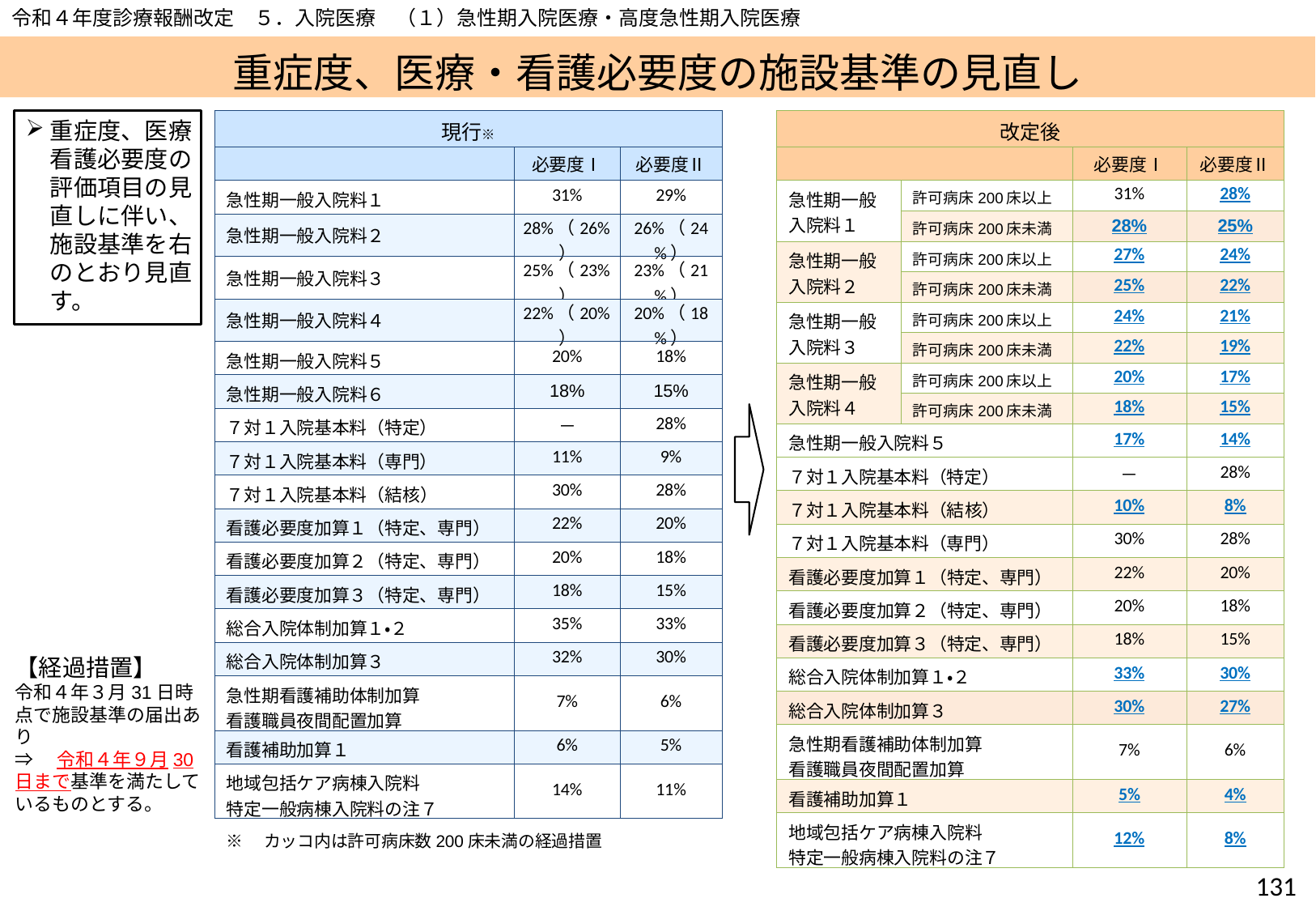

令和４年度診療報酬改定　５．入院医療　（１）急性期入院医療・高度急性期入院医療

# 重症度、医療・看護必要度の施設基準の見直し
重症度、医療看護必要度の評価項目の見直しに伴い、施設基準を右のとおり見直す。

| 現行※ |  |  |
| --- | --- | --- |
|  | 必要度Ⅰ | 必要度Ⅱ |
| 急性期一般入院料１ | 31% | 29% |
| 急性期一般入院料２ | 28%（26%） | 26%（24%） |
| 急性期一般入院料３ | 25%（23%） | 23%（21%） |
| 急性期一般入院料４ | 22%（20%） | 20%（18%） |
| 急性期一般入院料５ | 20% | 18% |
| 急性期一般入院料６ | 18% | 15% |
| ７対１入院基本料（特定） | － | 28% |
| ７対１入院基本料（専門） | 11% | 9% |
| ７対１入院基本料（結核） | 30% | 28% |
| 看護必要度加算１（特定、専門） | 22% | 20% |
| 看護必要度加算２（特定、専門） | 20% | 18% |
| 看護必要度加算３（特定、専門） | 18% | 15% |
| 総合入院体制加算１・２ | 35% | 33% |
| 総合入院体制加算３ | 32% | 30% |
| 急性期看護補助体制加算 看護職員夜間配置加算 | 7% | 6% |
| 看護補助加算１ | 6% | 5% |
| 地域包括ケア病棟入院料 特定一般病棟入院料の注７ | 14% | 11% |
| 改定後 |  |  |  |
| --- | --- | --- | --- |
|  |  | 必要度Ⅰ | 必要度Ⅱ |
| 急性期一般 入院料１ | 許可病床200床以上 | 31% | 28% |
|  | 許可病床200床未満 | 28% | 25% |
| 急性期一般 入院料２ | 許可病床200床以上 | 27% | 24% |
|  | 許可病床200床未満 | 25% | 22% |
| 急性期一般 入院料３ | 許可病床200床以上 | 24% | 21% |
|  | 許可病床200床未満 | 22% | 19% |
| 急性期一般 入院料４ | 許可病床200床以上 | 20% | 17% |
|  | 許可病床200床未満 | 18% | 15% |
| 急性期一般入院料５ |  | 17% | 14% |
| ７対１入院基本料（特定） |  | － | 28% |
| ７対１入院基本料（結核） |  | 10% | 8% |
| ７対１入院基本料（専門） |  | 30% | 28% |
| 看護必要度加算１（特定、専門） |  | 22% | 20% |
| 看護必要度加算２（特定、専門） |  | 20% | 18% |
| 看護必要度加算３（特定、専門） |  | 18% | 15% |
| 総合入院体制加算１・２ |  | 33% | 30% |
| 総合入院体制加算３ |  | 30% | 27% |
| 急性期看護補助体制加算 看護職員夜間配置加算 |  | 7% | 6% |
| 看護補助加算１ |  | 5% | 4% |
| 地域包括ケア病棟入院料 特定一般病棟入院料の注７ |  | 12% | 8% |

【経過措置】
令和４年３月31日時点で施設基準の届出あり
⇒　令和４年９月30日まで基準を満たしているものとする。
※　カッコ内は許可病床数200床未満の経過措置
131